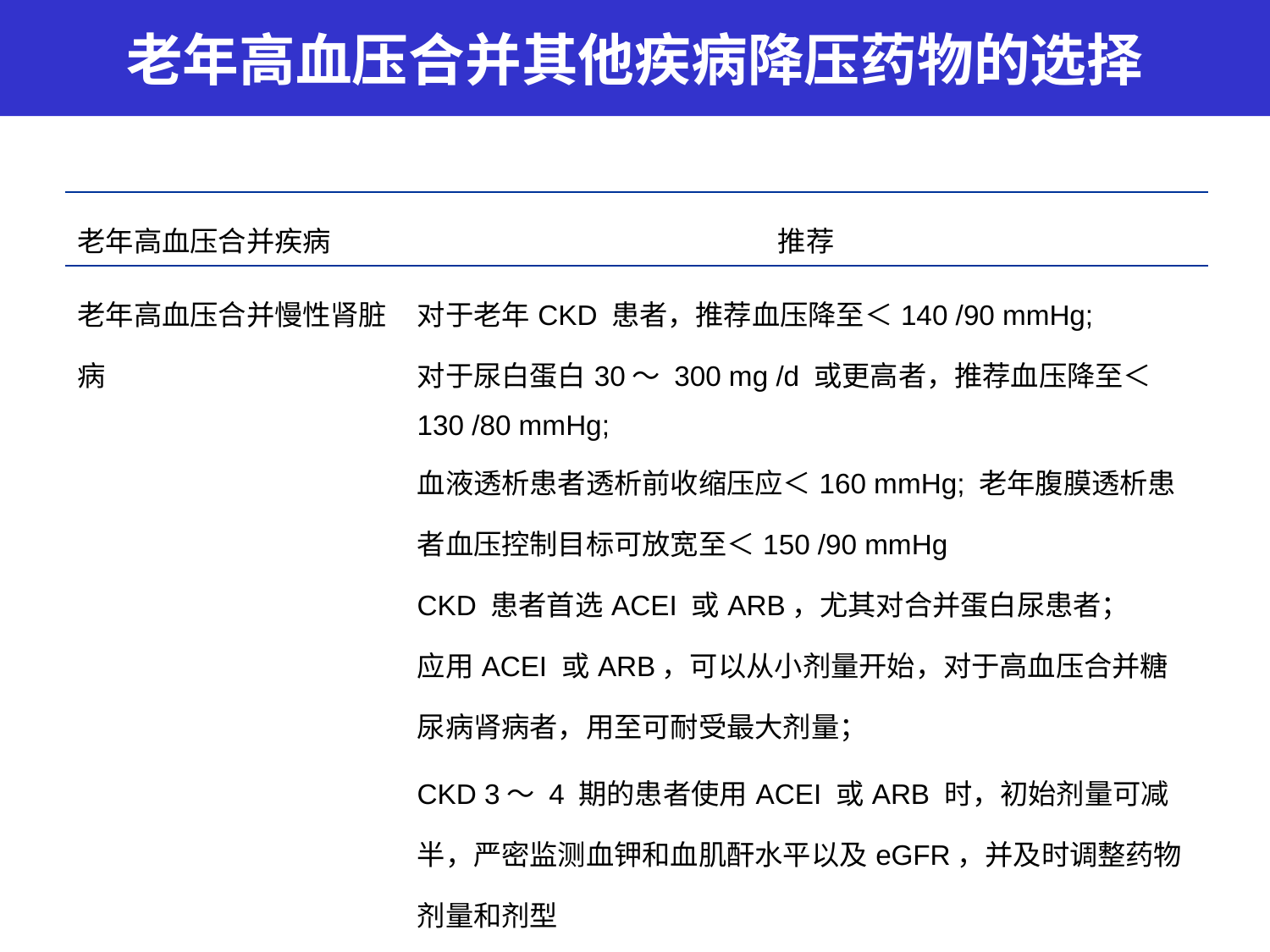

老年高血压合并其他疾病降压药物的选择
| 老年高血压合并疾病 | 推荐 |
| --- | --- |
| 老年高血压合并慢性肾脏病 | 对于老年CKD 患者，推荐血压降至＜140 /90 mmHg; 对于尿白蛋白30～ 300 mg /d 或更高者，推荐血压降至＜130 /80 mmHg; 血液透析患者透析前收缩压应＜160 mmHg; 老年腹膜透析患者血压控制目标可放宽至＜150 /90 mmHg CKD 患者首选ACEI 或ARB，尤其对合并蛋白尿患者； 应用ACEI 或ARB，可以从小剂量开始，对于高血压合并糖尿病肾病者，用至可耐受最大剂量； CKD 3～ 4 期的患者使用ACEI 或ARB 时，初始剂量可减半，严密监测血钾和血肌酐水平以及eGFR，并及时调整药物剂量和剂型 |
|  |  |